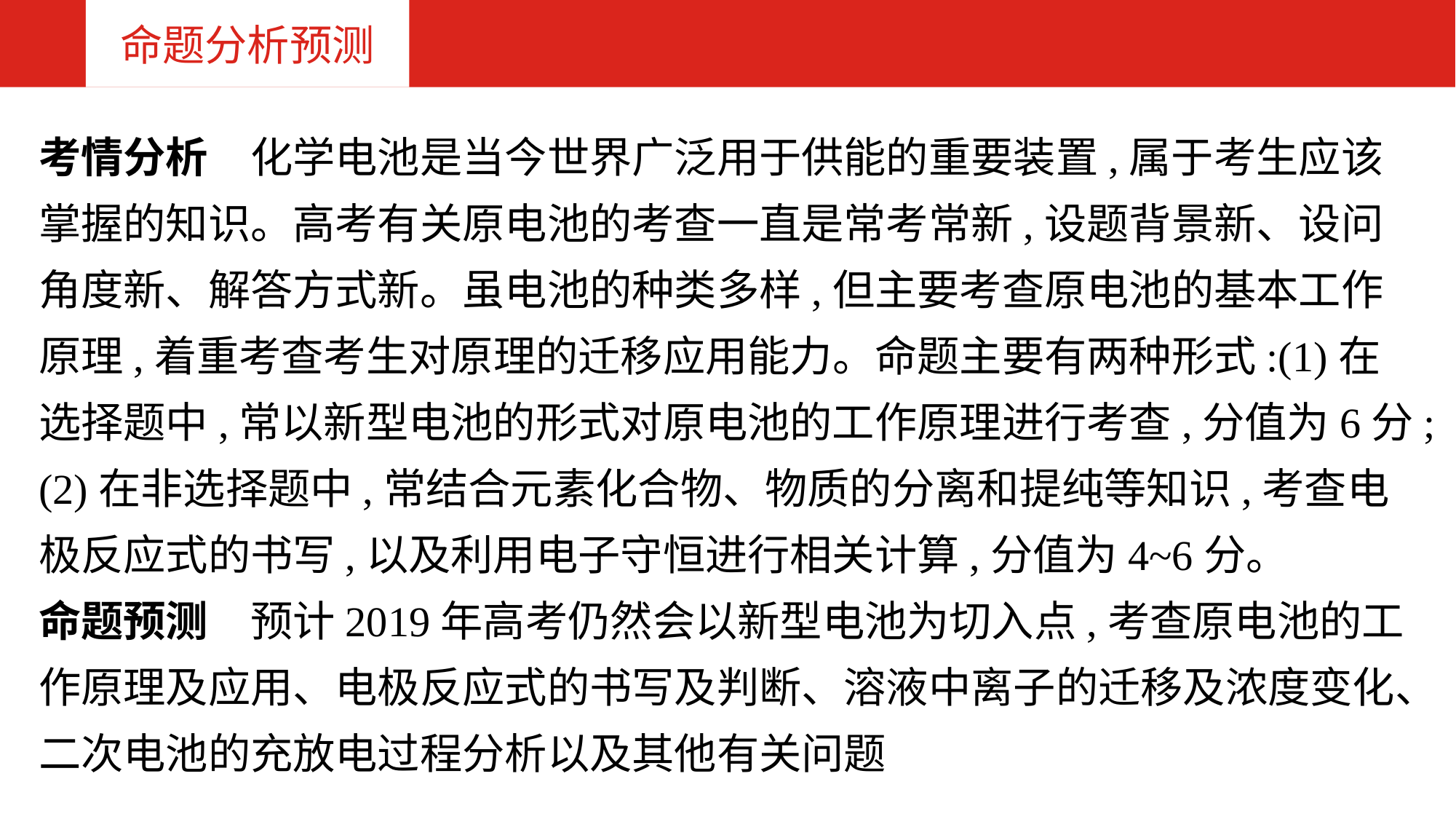

命题分析预测
考情分析　化学电池是当今世界广泛用于供能的重要装置,属于考生应该掌握的知识。高考有关原电池的考查一直是常考常新,设题背景新、设问角度新、解答方式新。虽电池的种类多样,但主要考查原电池的基本工作原理,着重考查考生对原理的迁移应用能力。命题主要有两种形式:(1)在选择题中,常以新型电池的形式对原电池的工作原理进行考查,分值为6分;(2)在非选择题中,常结合元素化合物、物质的分离和提纯等知识,考查电极反应式的书写,以及利用电子守恒进行相关计算,分值为4~6分。
命题预测　预计2019年高考仍然会以新型电池为切入点,考查原电池的工作原理及应用、电极反应式的书写及判断、溶液中离子的迁移及浓度变化、二次电池的充放电过程分析以及其他有关问题